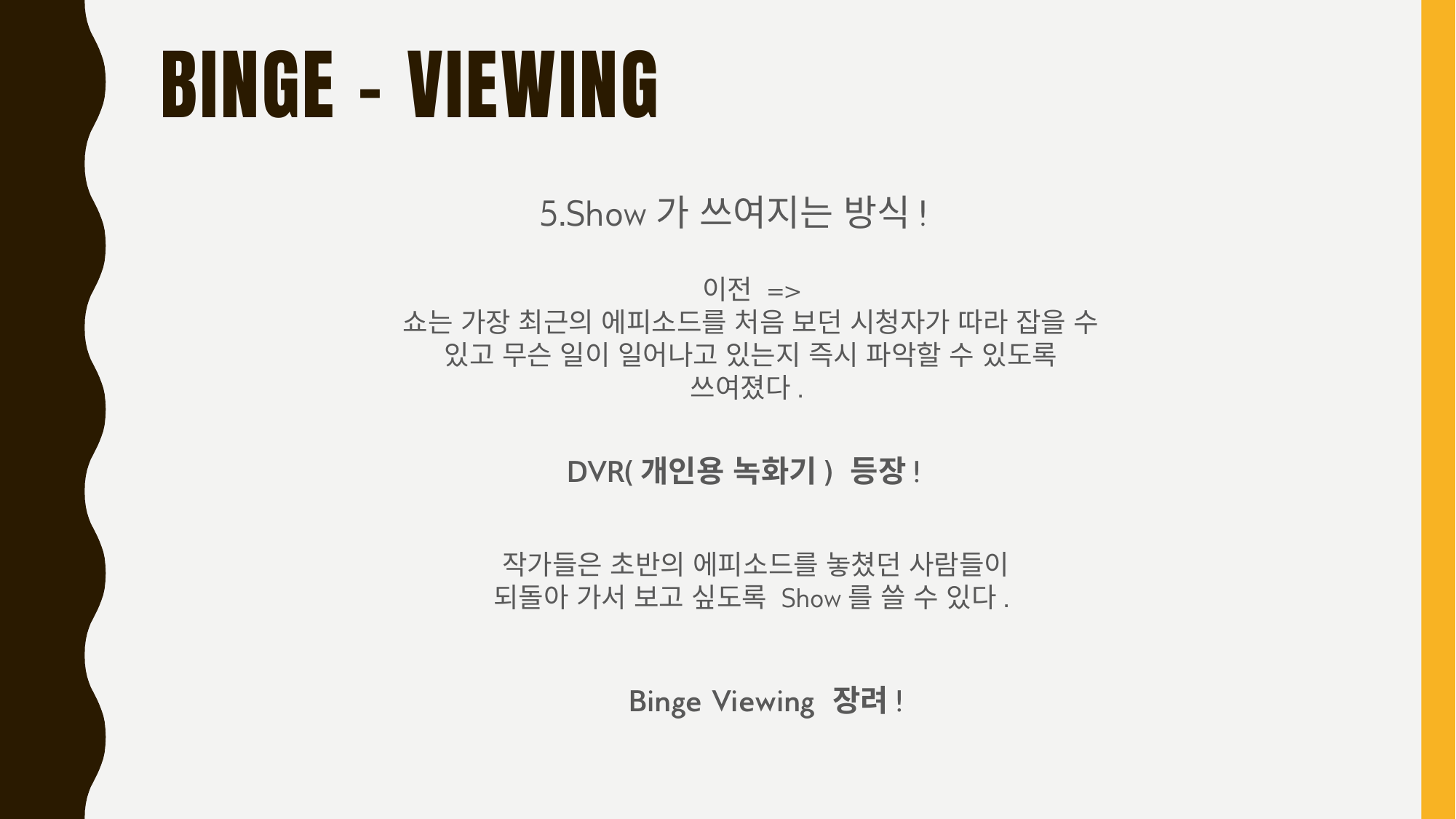

# Binge - viewing
5.Show가 쓰여지는 방식!

이전 =>
쇼는 가장 최근의 에피소드를 처음 보던 시청자가 따라 잡을 수 있고 무슨 일이 일어나고 있는지 즉시 파악할 수 있도록 쓰여졌다.
DVR(개인용 녹화기) 등장!
작가들은 초반의 에피소드를 놓쳤던 사람들이
되돌아 가서 보고 싶도록 Show를 쓸 수 있다.
Binge Viewing 장려!